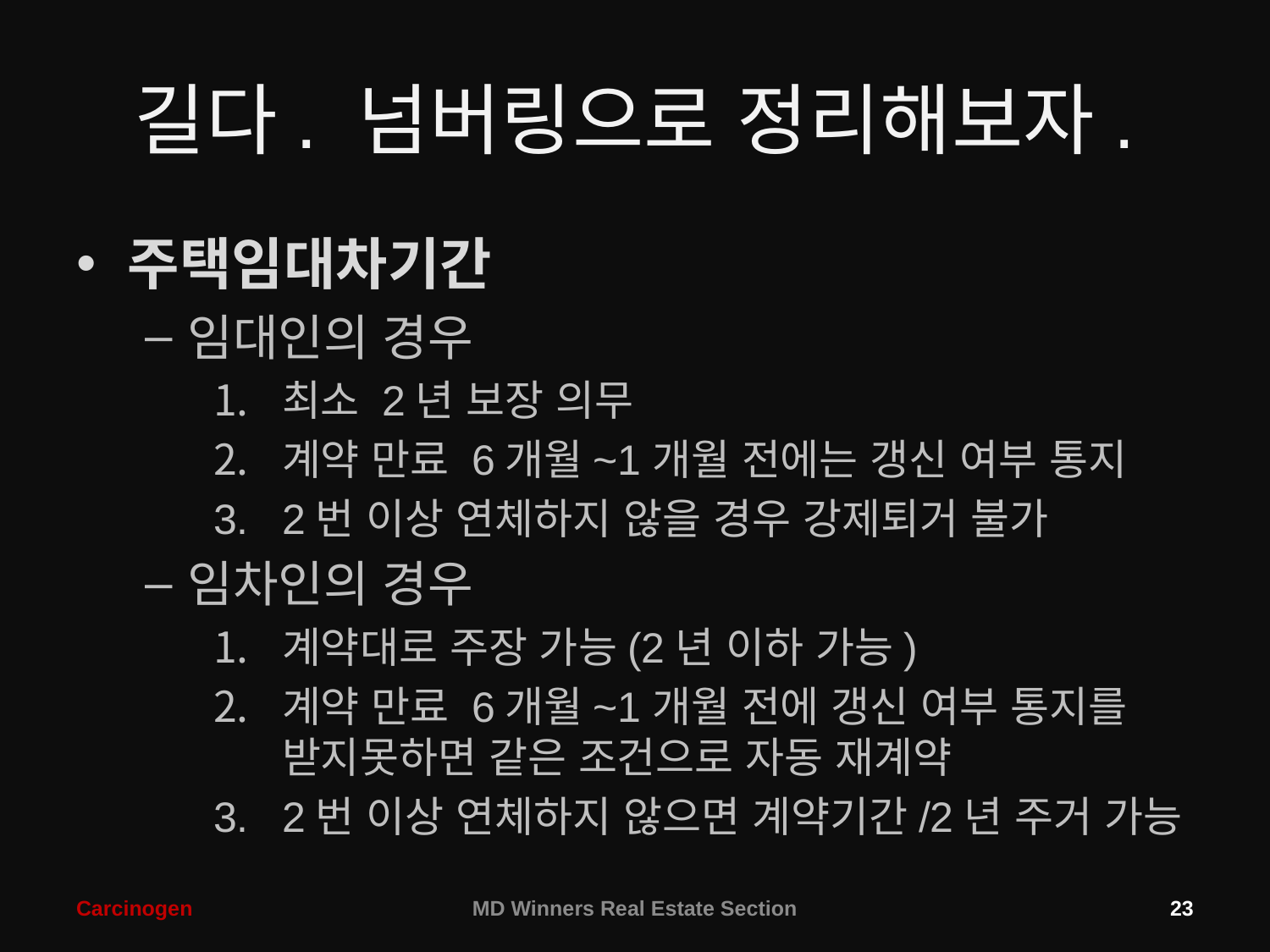

# 길다. 넘버링으로 정리해보자.
주택임대차기간
임대인의 경우
최소 2년 보장 의무
계약 만료 6개월~1개월 전에는 갱신 여부 통지
2번 이상 연체하지 않을 경우 강제퇴거 불가
임차인의 경우
계약대로 주장 가능(2년 이하 가능)
계약 만료 6개월~1개월 전에 갱신 여부 통지를 받지못하면 같은 조건으로 자동 재계약
2번 이상 연체하지 않으면 계약기간/2년 주거 가능
Carcinogen
MD Winners Real Estate Section
23